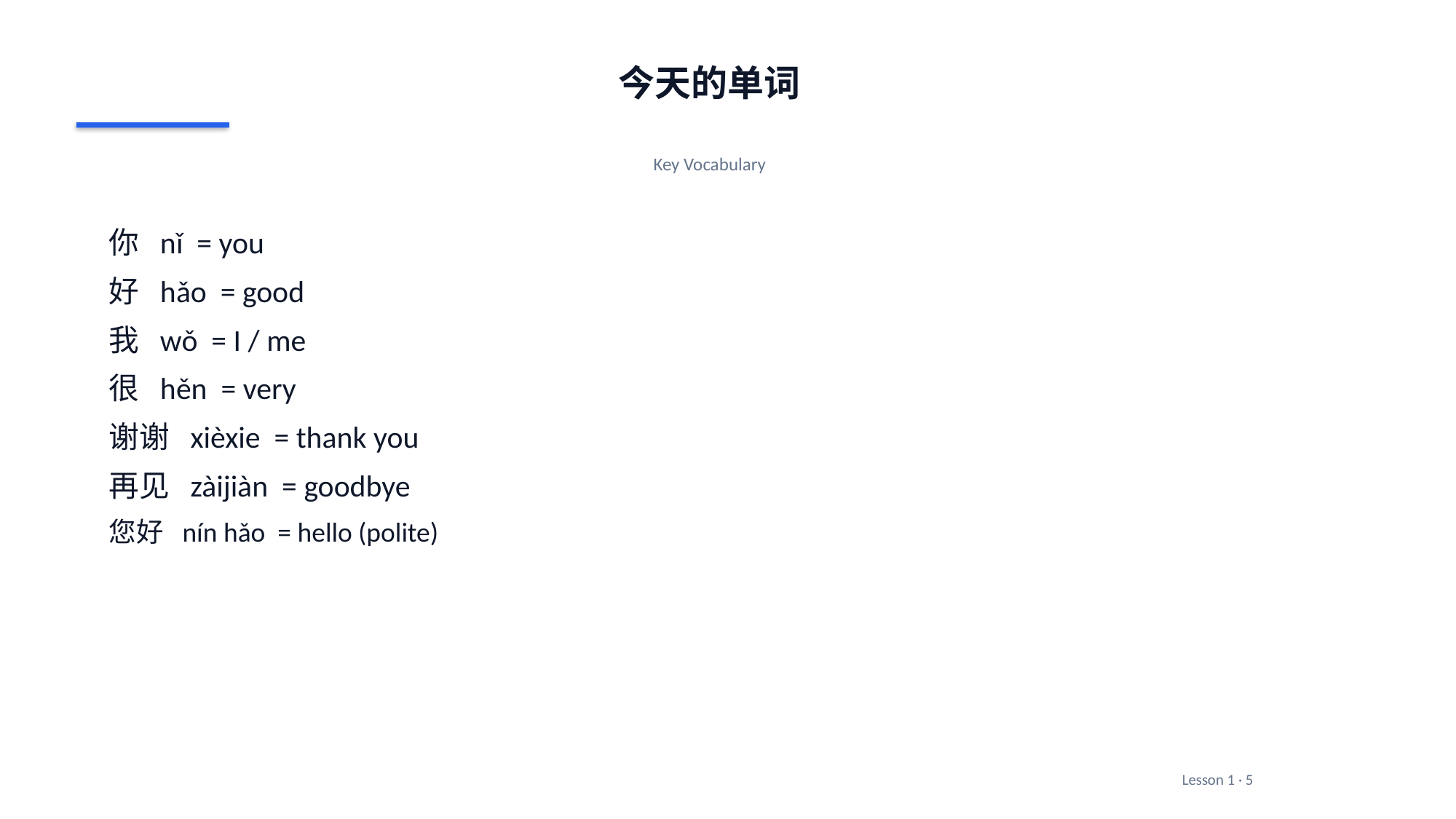

今天的单词

Key Vocabulary
你  nǐ  = you
好  hǎo  = good
我  wǒ  = I / me
很  hěn  = very
谢谢  xièxie  = thank you
再见  zàijiàn  = goodbye
您好  nín hǎo  = hello (polite)
Lesson 1 · 5